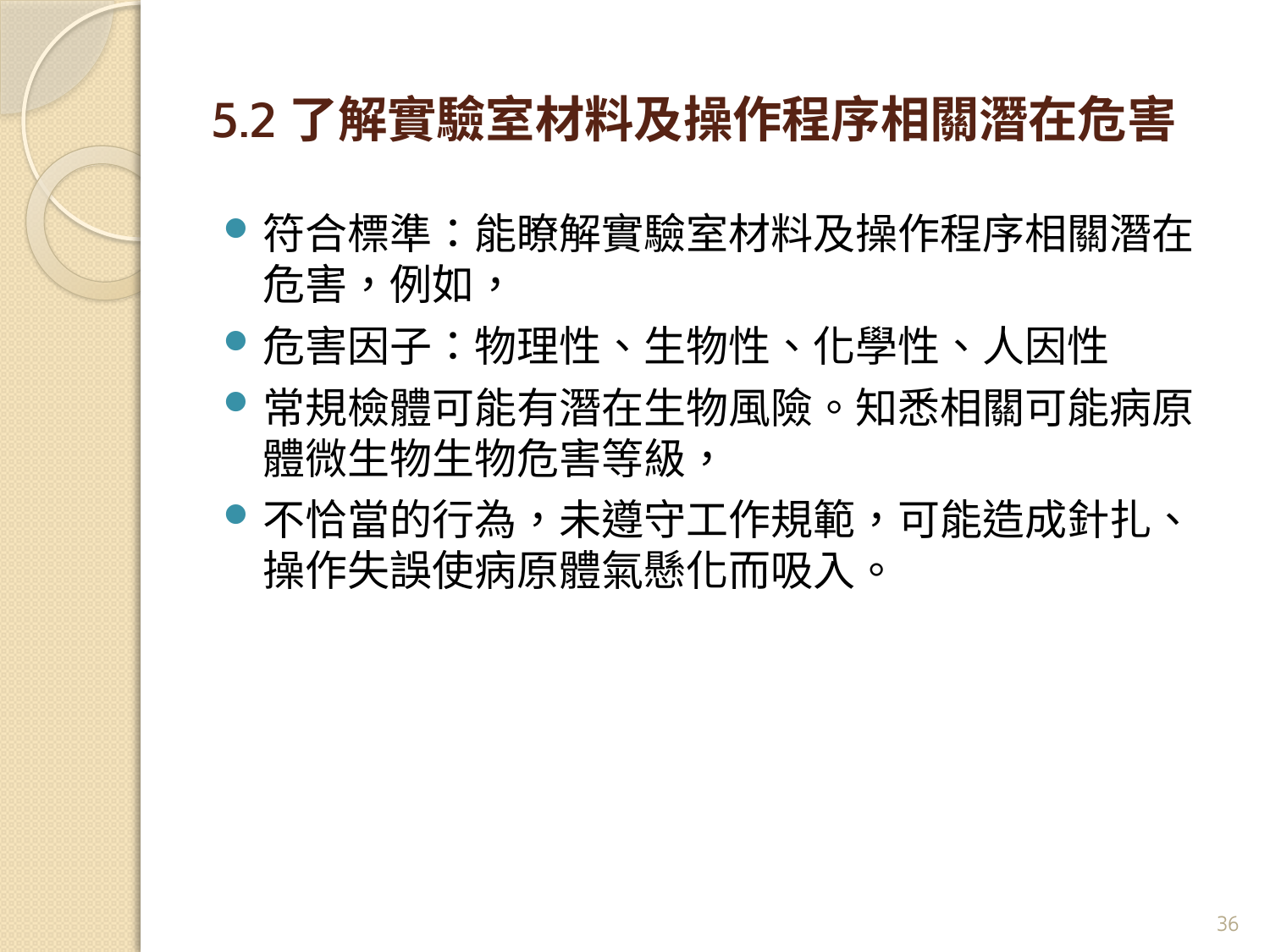

# 5.2了解實驗室材料及操作程序相關潛在危害
符合標準：能瞭解實驗室材料及操作程序相關潛在危害，例如，
危害因子：物理性、生物性、化學性、人因性
常規檢體可能有潛在生物風險。知悉相關可能病原體微生物生物危害等級，
不恰當的行為，未遵守工作規範，可能造成針扎、操作失誤使病原體氣懸化而吸入。

36